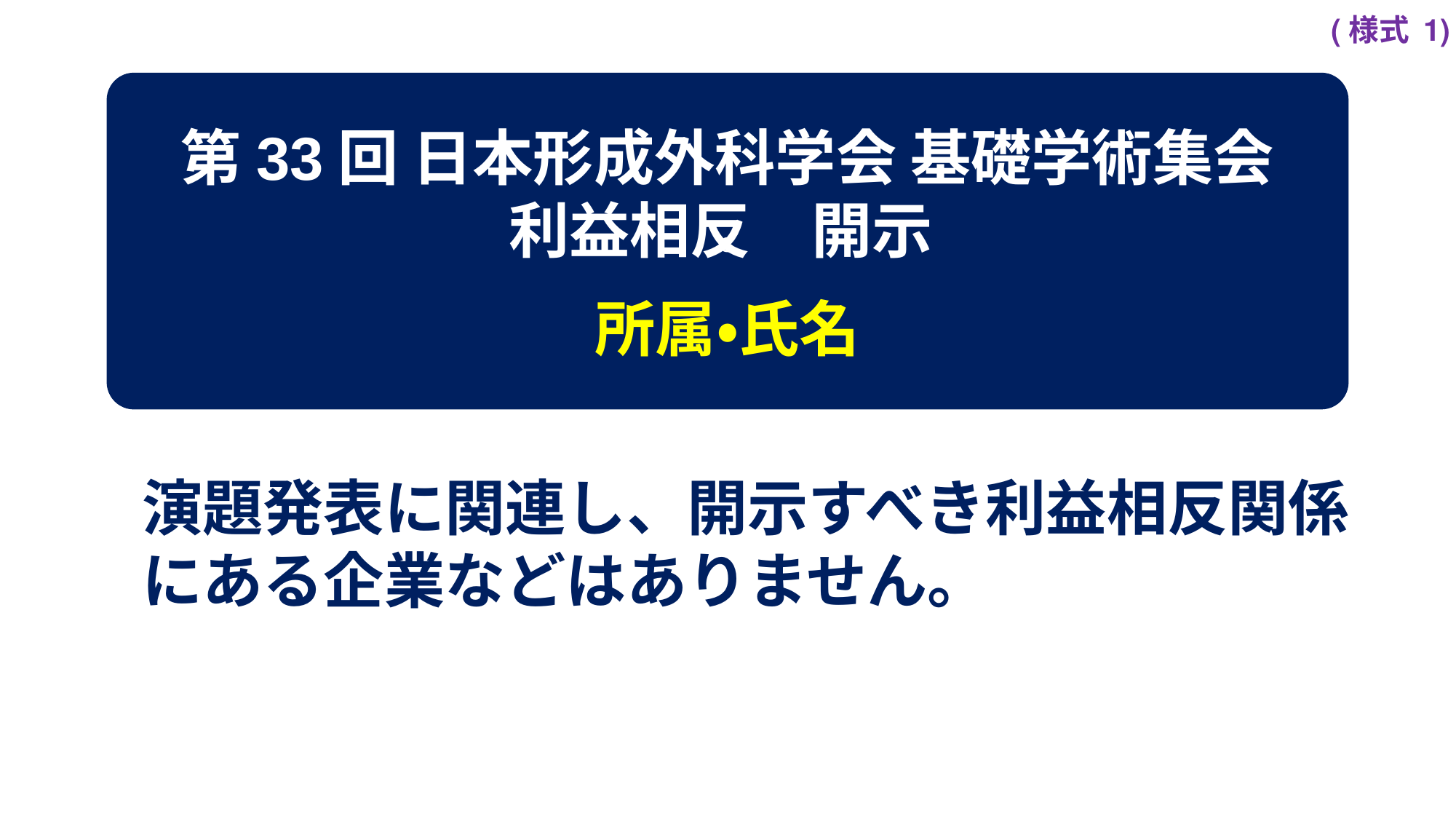

(様式 1)
s
第33回 日本形成外科学会 基礎学術集会
利益相反　開示
所属・氏名
演題発表に関連し、開示すべき利益相反関係にある企業などはありません。